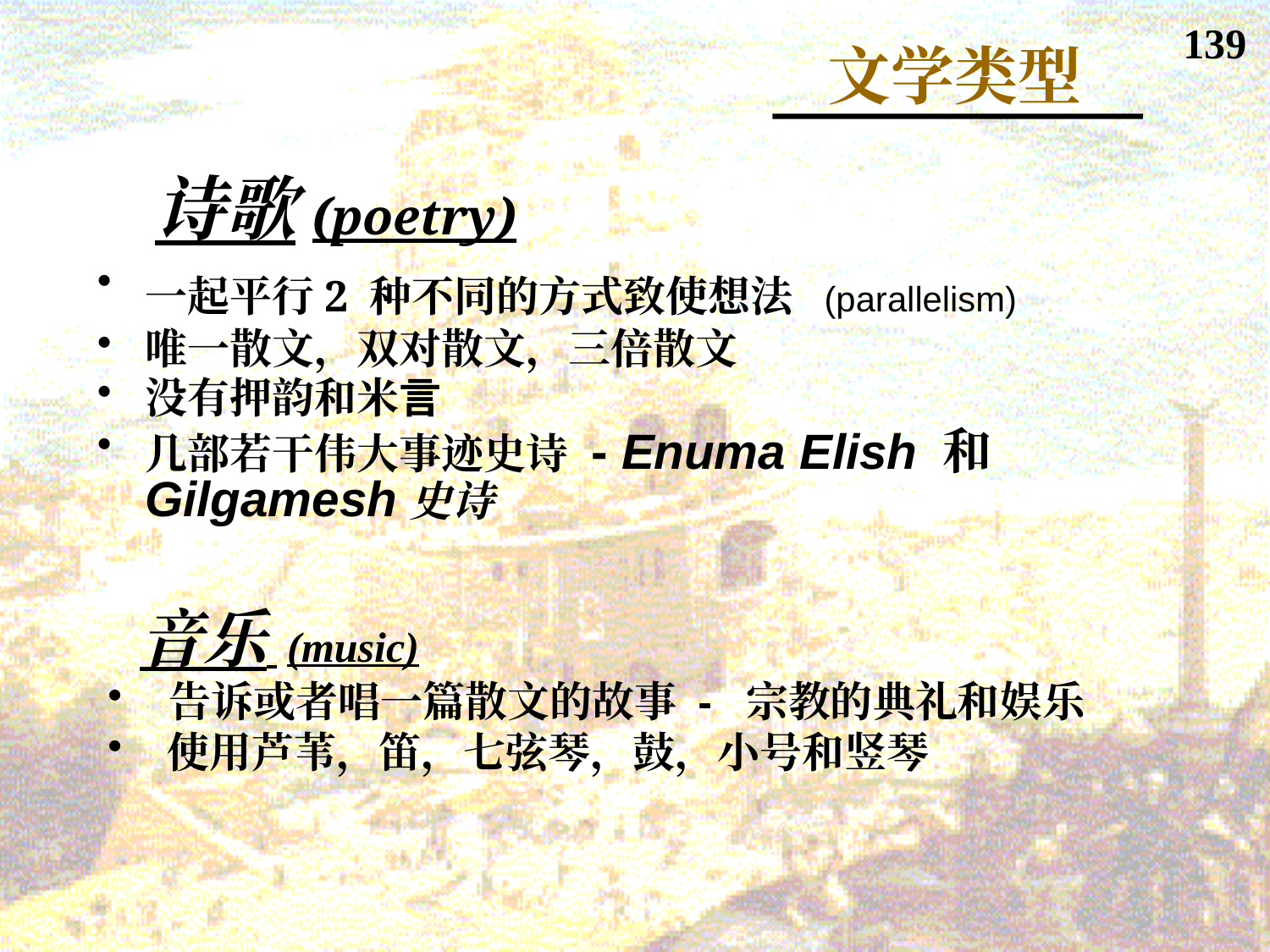

139
文学类型

  诗歌(poetry)
一起平行2 种不同的方式致使想法 (parallelism)
唯一散文，双对散文，三倍散文
没有押韵和米言
几部若干伟大事迹史诗 - Enuma Elish 和 Gilgamesh史诗
  音乐 (music)
  告诉或者唱一篇散文的故事 -  宗教的典礼和娱乐
  使用芦苇，笛，七弦琴，鼓，小号和竖琴